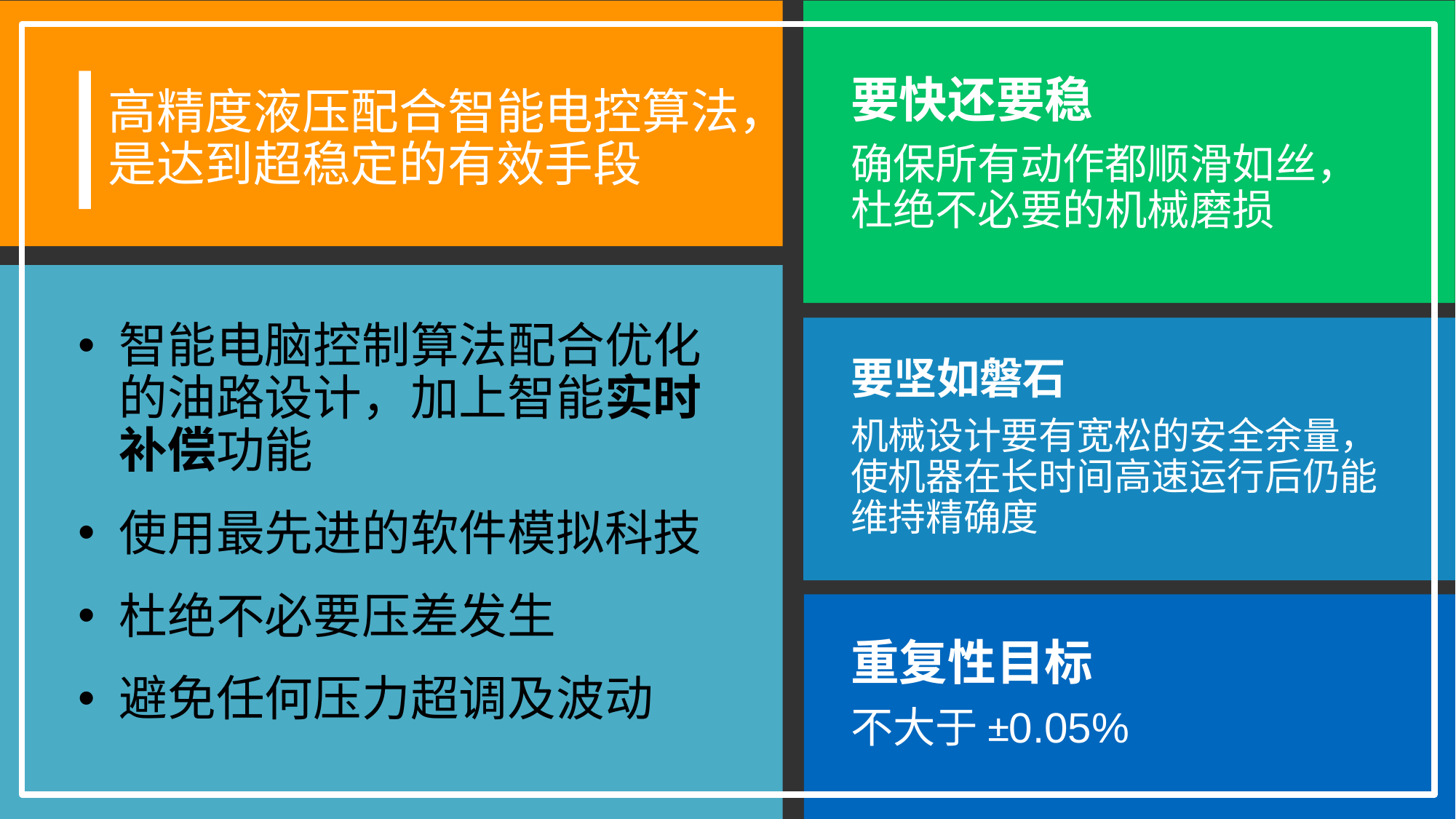

要快还要稳
确保所有动作都顺滑如丝，杜绝不必要的机械磨损
# 高精度液压配合智能电控算法，是达到超稳定的有效手段
智能电脑控制算法配合优化的油路设计，加上智能实时补偿功能
使用最先进的软件模拟科技
杜绝不必要压差发生
避免任何压力超调及波动
要坚如磐石
机械设计要有宽松的安全余量，使机器在长时间高速运行后仍能维持精确度
重复性目标
不大于±0.05%